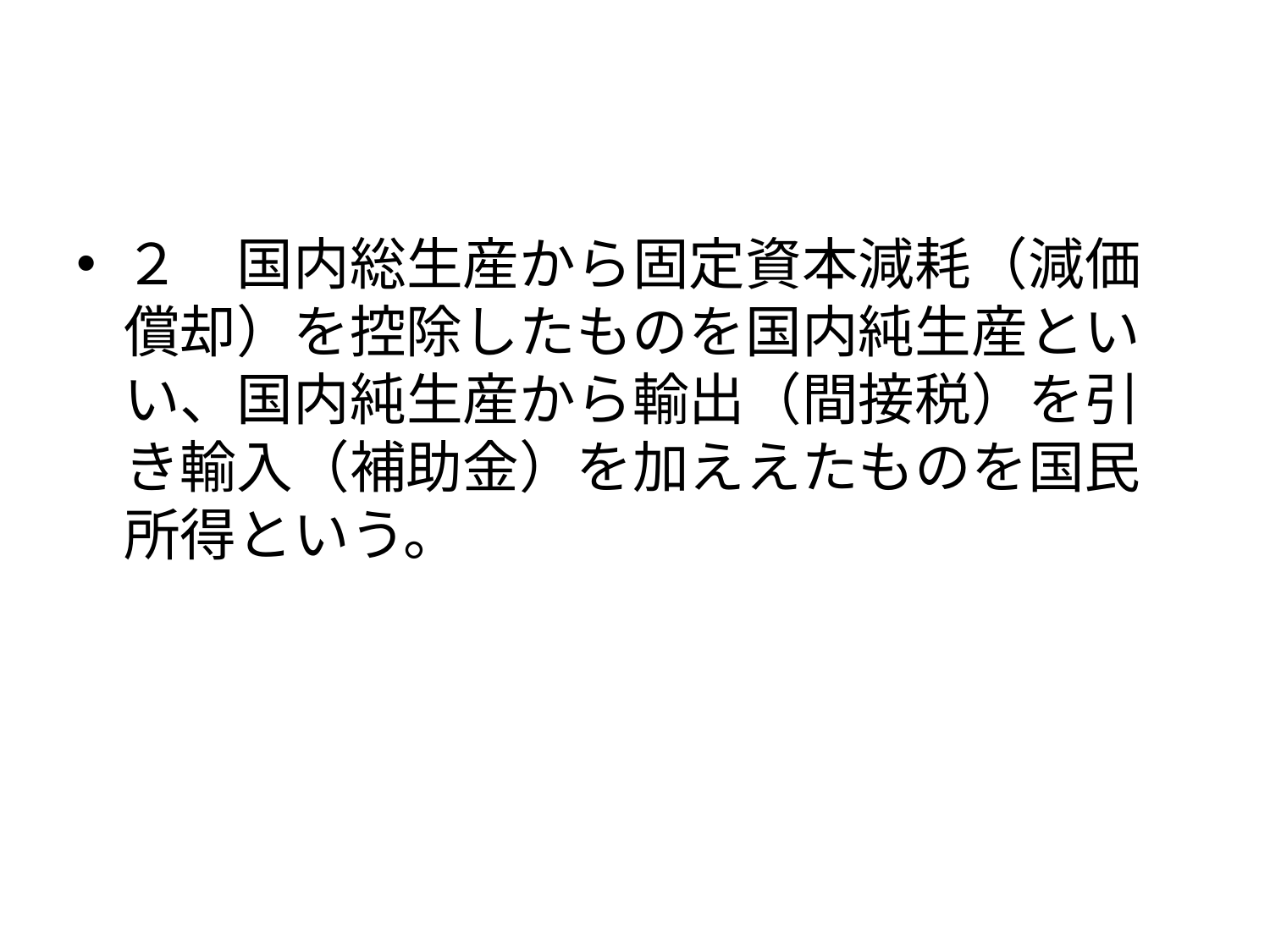

#
２　国内総生産から固定資本減耗（減価償却）を控除したものを国内純生産といい、国内純生産から輸出（間接税）を引き輸入（補助金）を加ええたものを国民所得という。